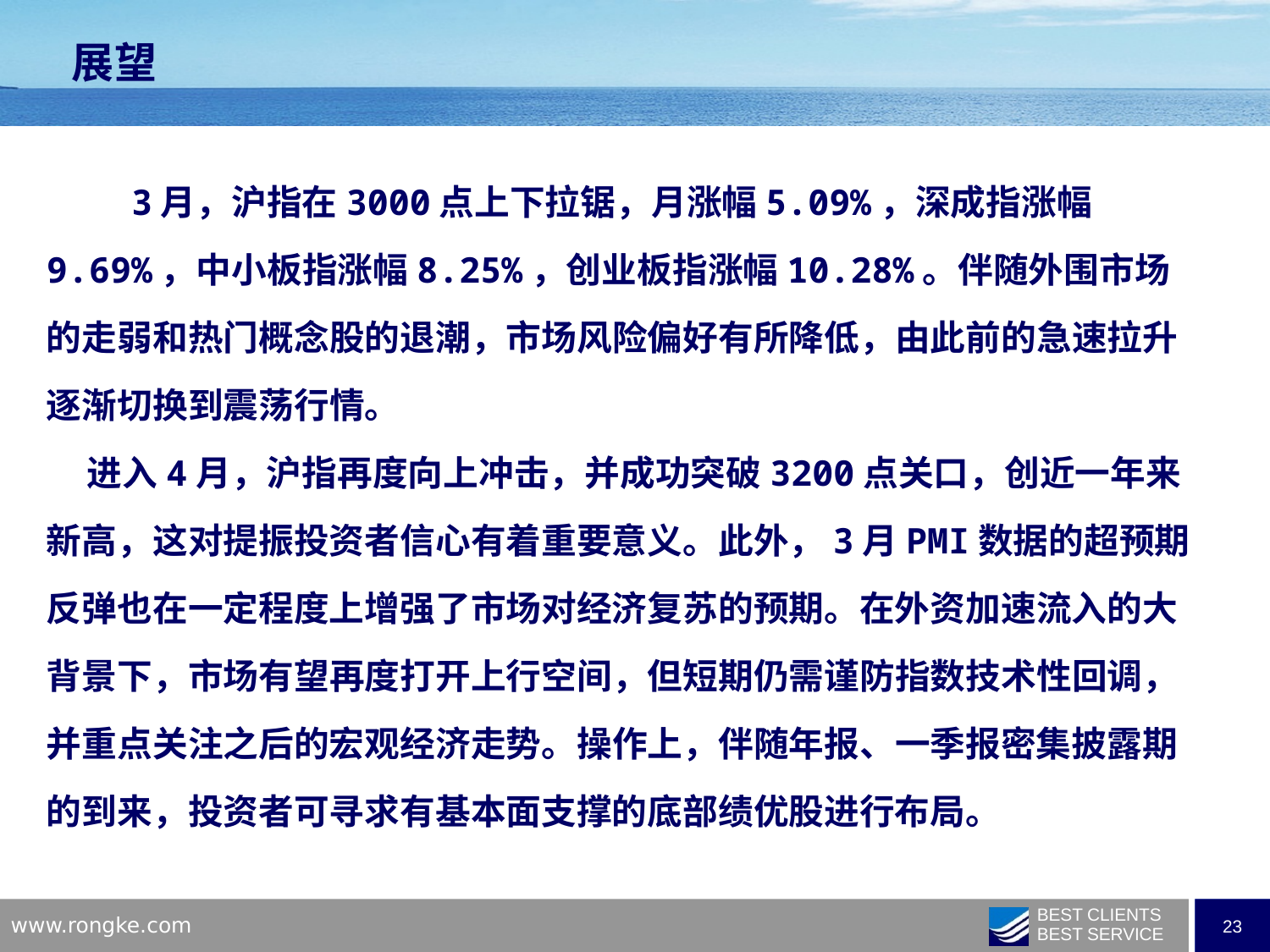

展望

    3月，沪指在3000点上下拉锯，月涨幅5.09%，深成指涨幅9.69%，中小板指涨幅8.25%，创业板指涨幅10.28%。伴随外围市场的走弱和热门概念股的退潮，市场风险偏好有所降低，由此前的急速拉升逐渐切换到震荡行情。
    进入4月，沪指再度向上冲击，并成功突破3200点关口，创近一年来新高，这对提振投资者信心有着重要意义。此外，3月PMI数据的超预期反弹也在一定程度上增强了市场对经济复苏的预期。在外资加速流入的大背景下，市场有望再度打开上行空间，但短期仍需谨防指数技术性回调，并重点关注之后的宏观经济走势。操作上，伴随年报、一季报密集披露期的到来，投资者可寻求有基本面支撑的底部绩优股进行布局。